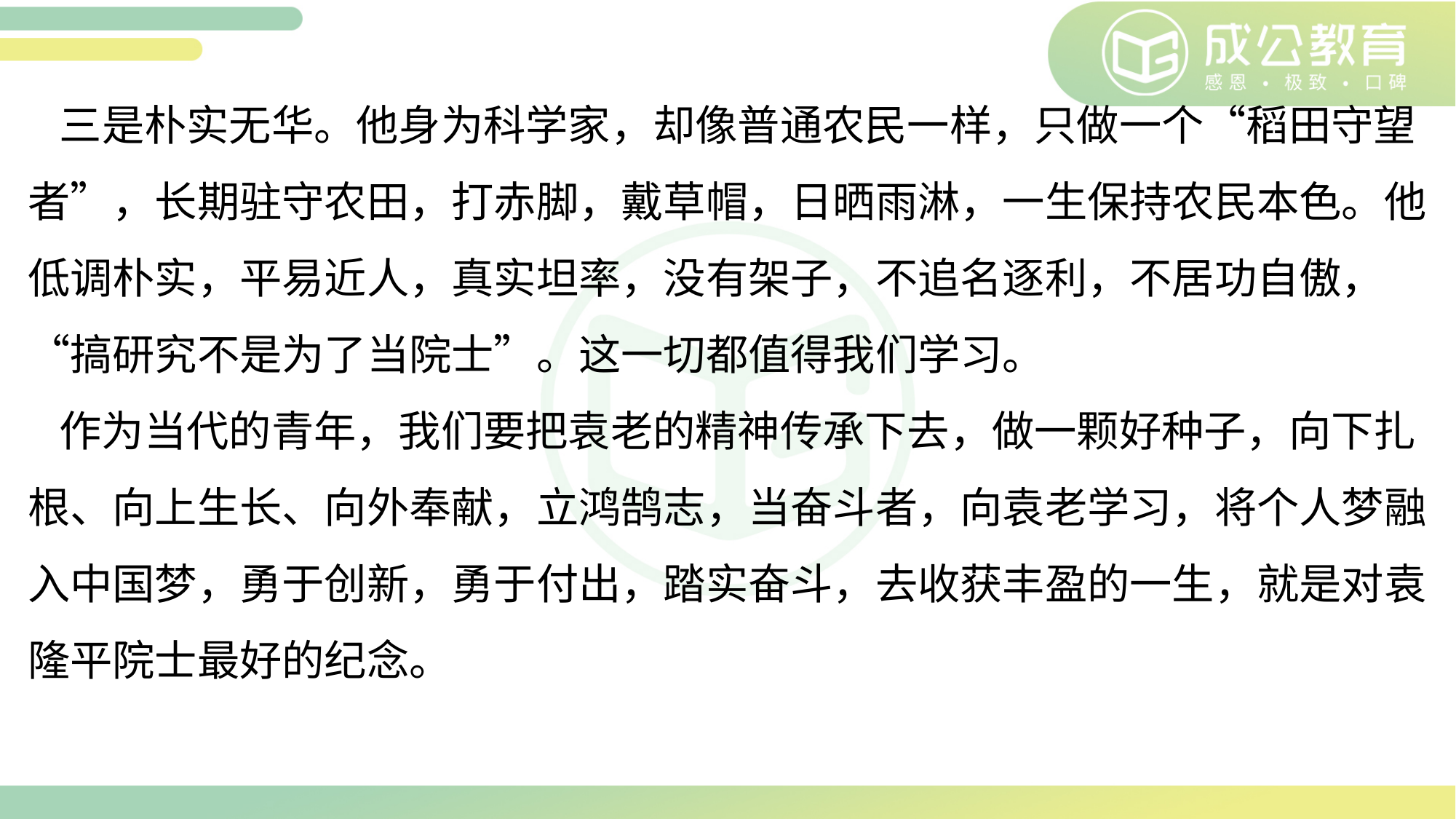

三是朴实无华。他身为科学家，却像普通农民一样，只做一个“稻田守望者”，长期驻守农田，打赤脚，戴草帽，日晒雨淋，一生保持农民本色。他低调朴实，平易近人，真实坦率，没有架子，不追名逐利，不居功自傲，“搞研究不是为了当院士”。这一切都值得我们学习。
作为当代的青年，我们要把袁老的精神传承下去，做一颗好种子，向下扎根、向上生长、向外奉献，立鸿鹄志，当奋斗者，向袁老学习，将个人梦融入中国梦，勇于创新，勇于付出，踏实奋斗，去收获丰盈的一生，就是对袁隆平院士最好的纪念。